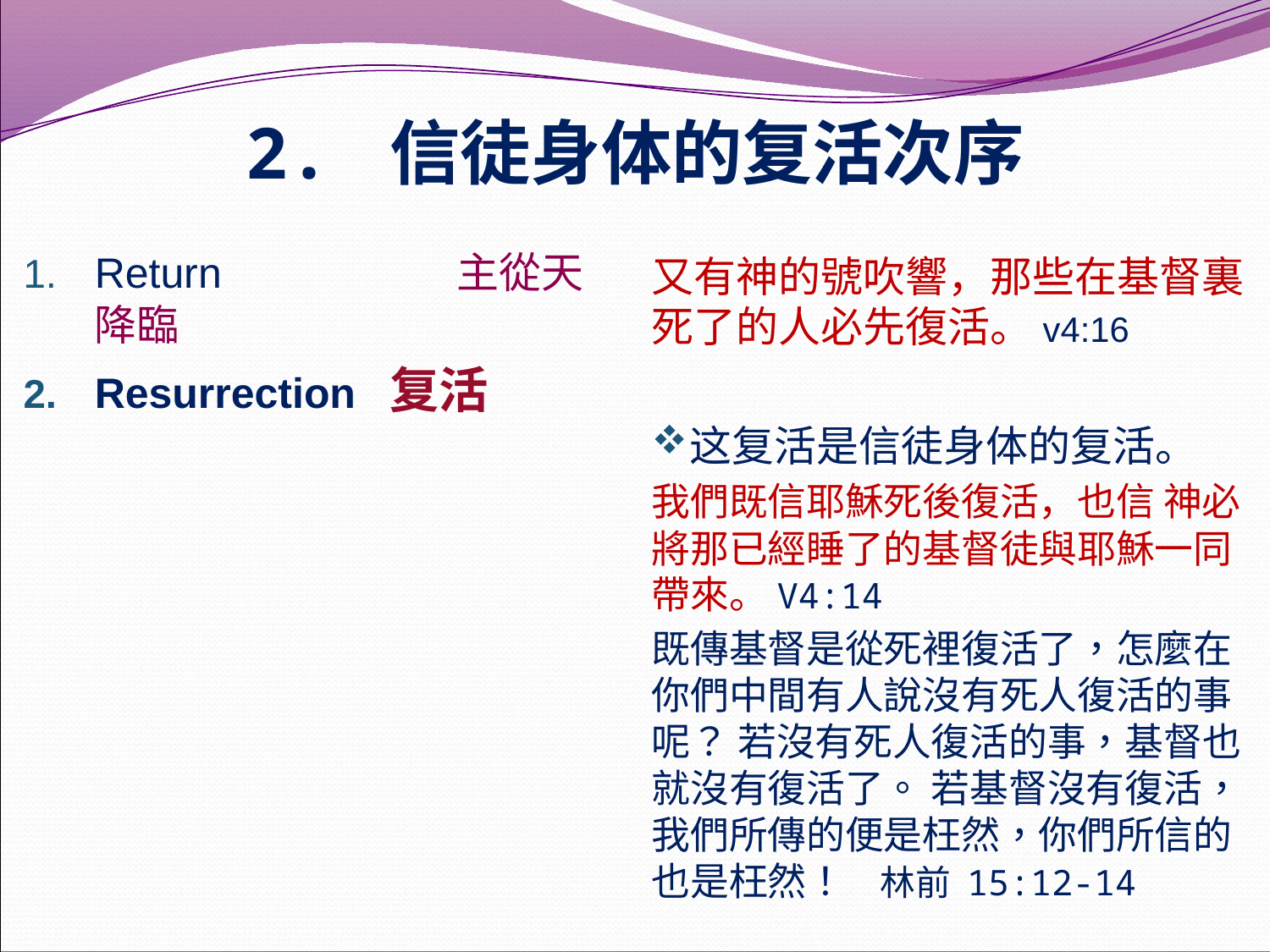

# 2. 信徒身体的复活次序
Return 	       主從天降臨
Resurrection  复活

又有神的號吹響，那些在基督裏死了的人必先復活。v4:16

这复活是信徒身体的复活。
我們既信耶穌死後復活，也信 神必將那已經睡了的基督徒與耶穌一同帶來。V4:14
既傳基督是從死裡復活了，怎麼在你們中間有人說沒有死人復活的事呢？ 若沒有死人復活的事，基督也就沒有復活了。 若基督沒有復活，我們所傳的便是枉然，你們所信的也是枉然！    林前 15:12-14